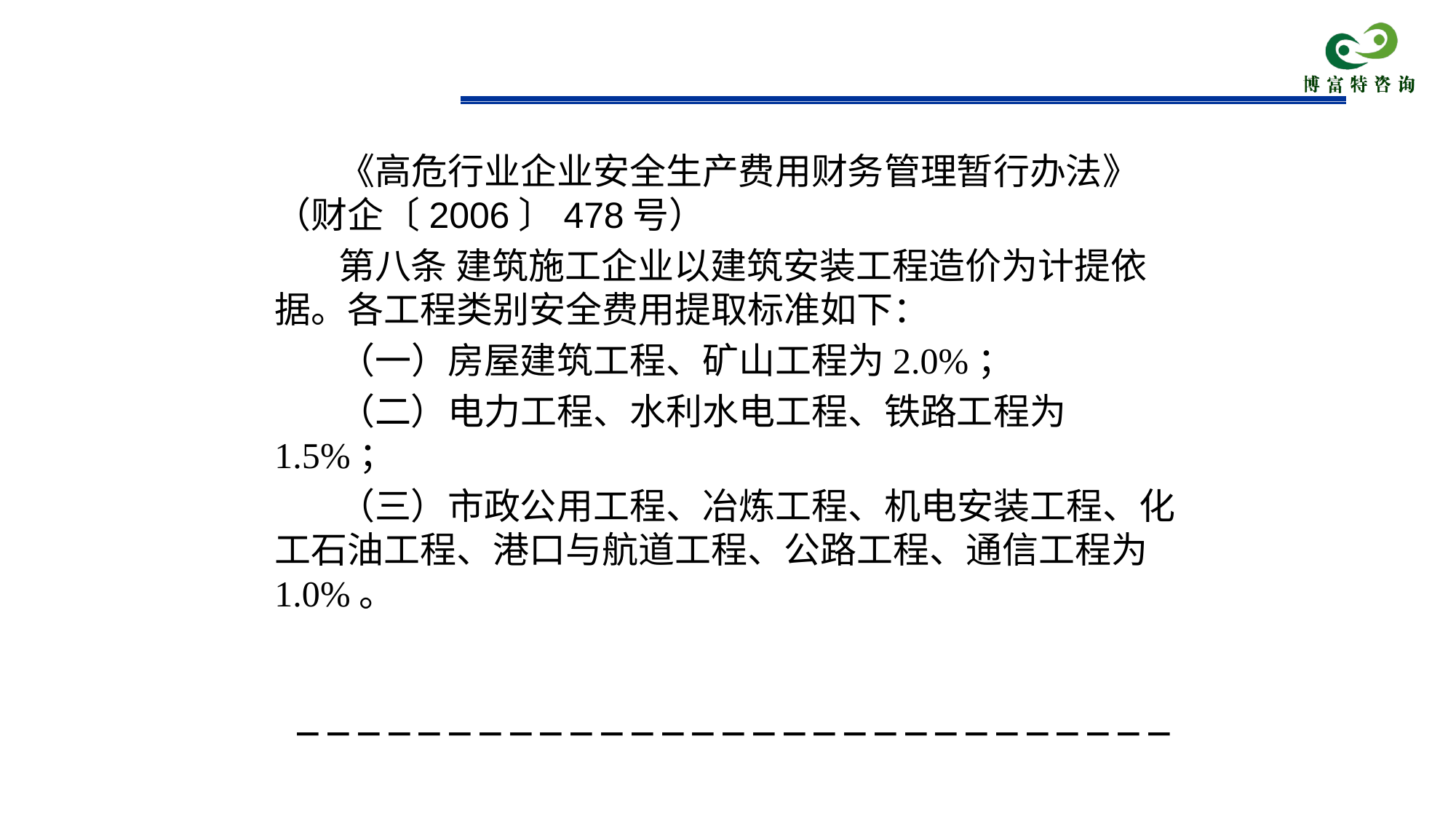

《高危行业企业安全生产费用财务管理暂行办法》 （财企〔2006〕478号）
第八条 建筑施工企业以建筑安装工程造价为计提依据。各工程类别安全费用提取标准如下：
（一）房屋建筑工程、矿山工程为2.0%；
（二）电力工程、水利水电工程、铁路工程为1.5%；
（三）市政公用工程、冶炼工程、机电安装工程、化工石油工程、港口与航道工程、公路工程、通信工程为1.0%。

－－－－－－－－－－－－－－－－－－－－－－－－－－－－－